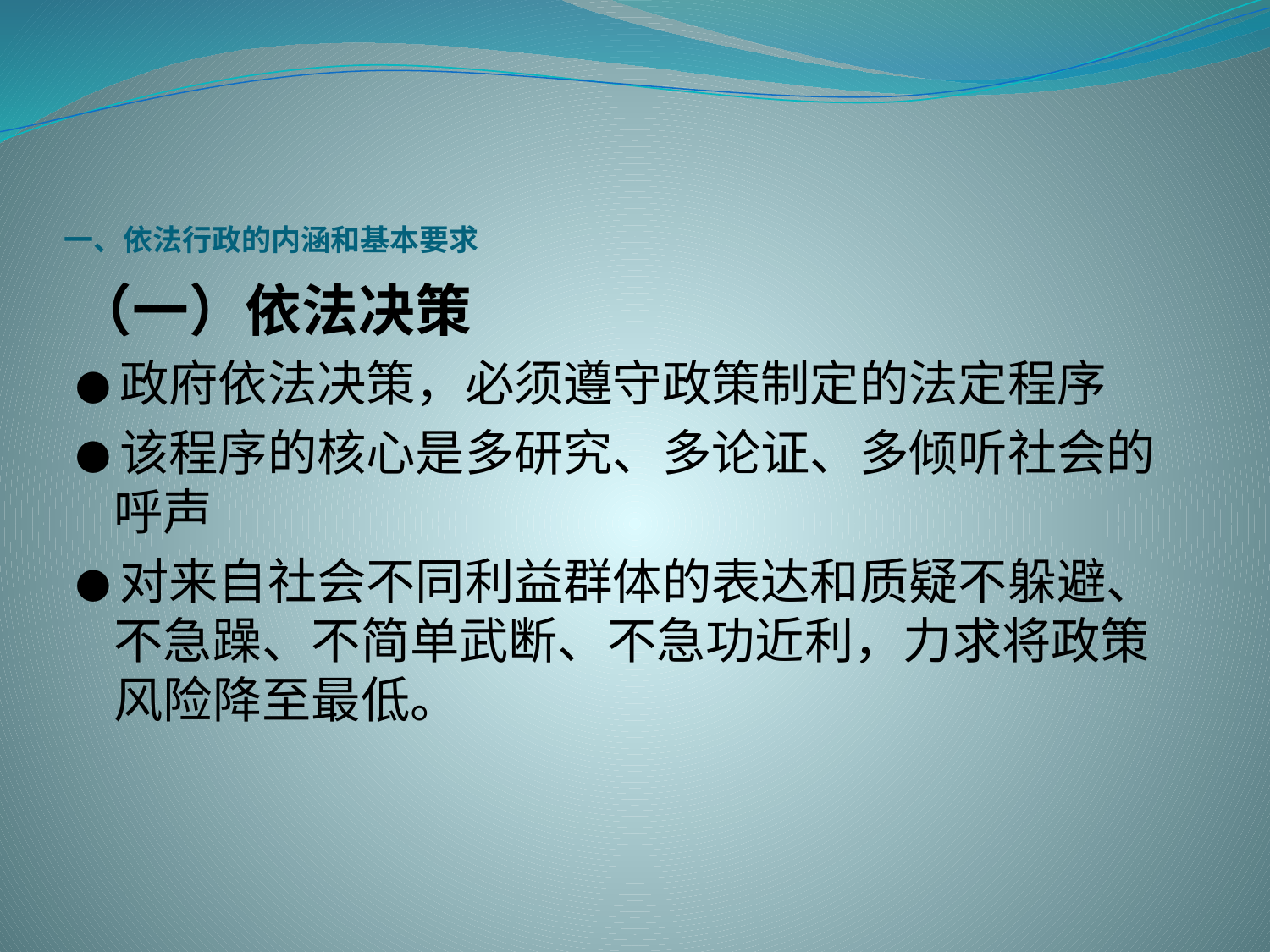

# 一、依法行政的内涵和基本要求
（一）依法决策
●政府依法决策，必须遵守政策制定的法定程序
●该程序的核心是多研究、多论证、多倾听社会的呼声
●对来自社会不同利益群体的表达和质疑不躲避、不急躁、不简单武断、不急功近利，力求将政策风险降至最低。